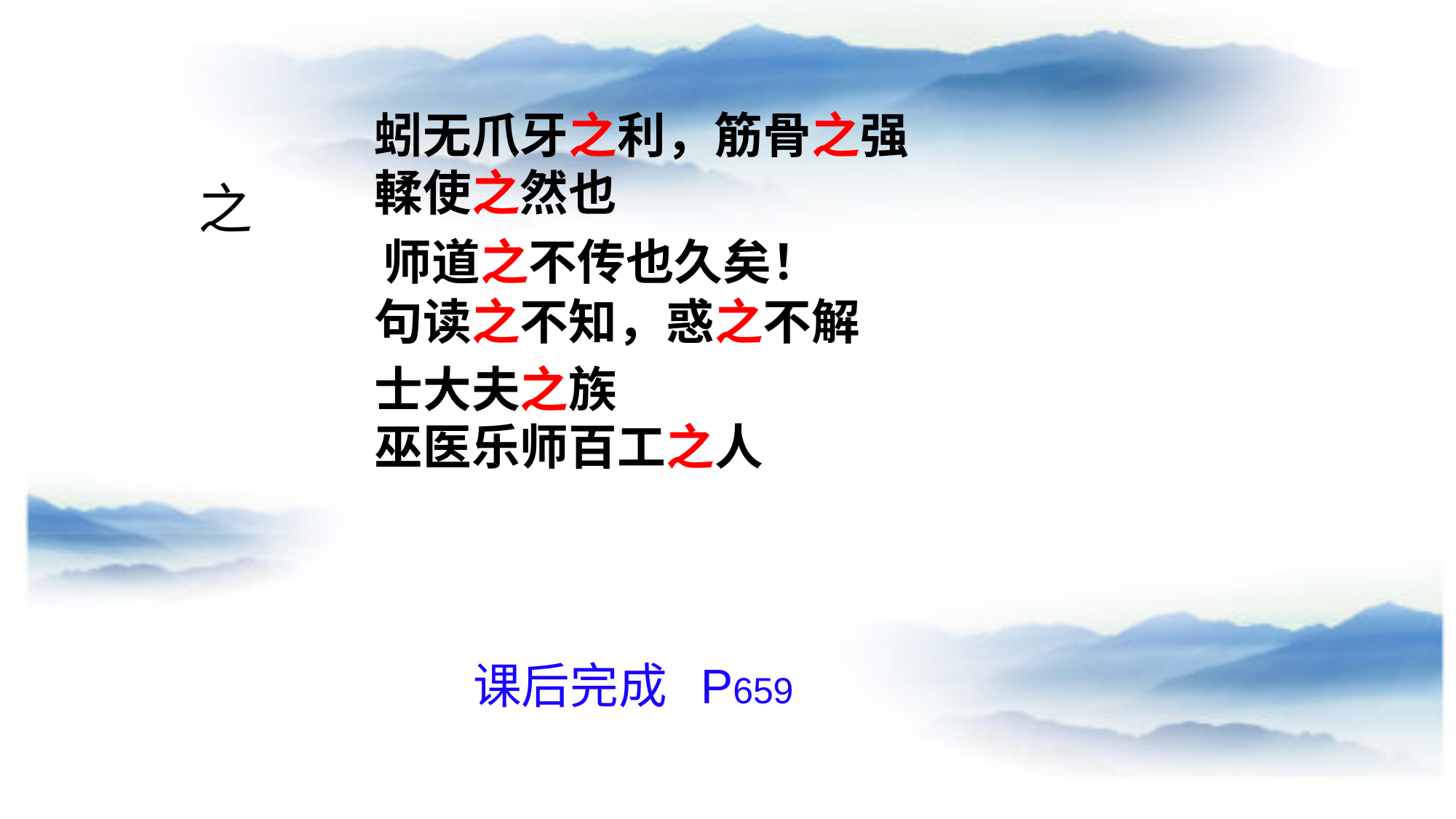

蚓无爪牙之利，筋骨之强
輮使之然也
之
师道之不传也久矣！
句读之不知，惑之不解
士大夫之族
巫医乐师百工之人
课后完成  P659